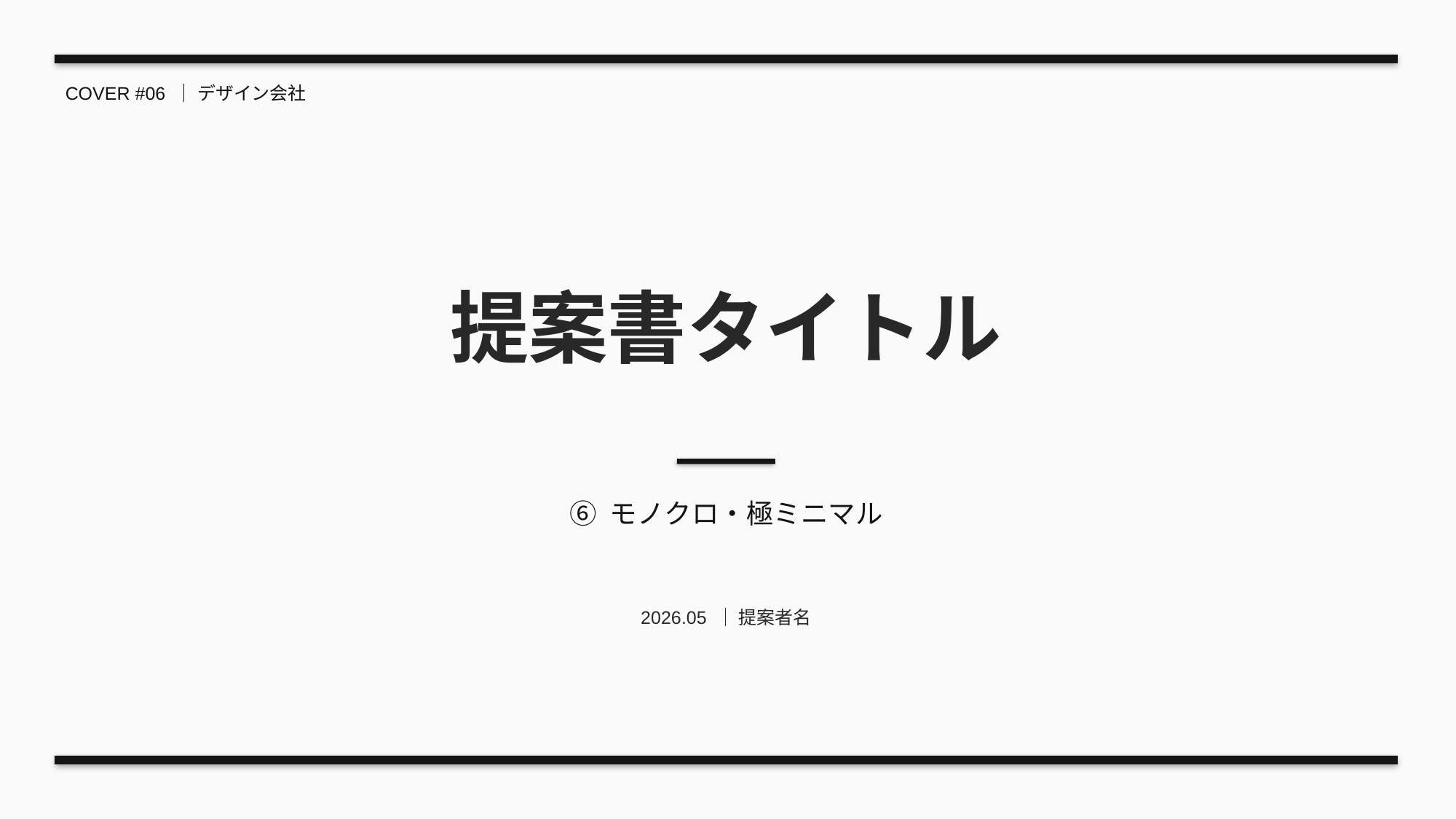

COVER #06 ｜ デザイン会社
提案書タイトル

⑥ モノクロ・極ミニマル
2026.05 ｜ 提案者名